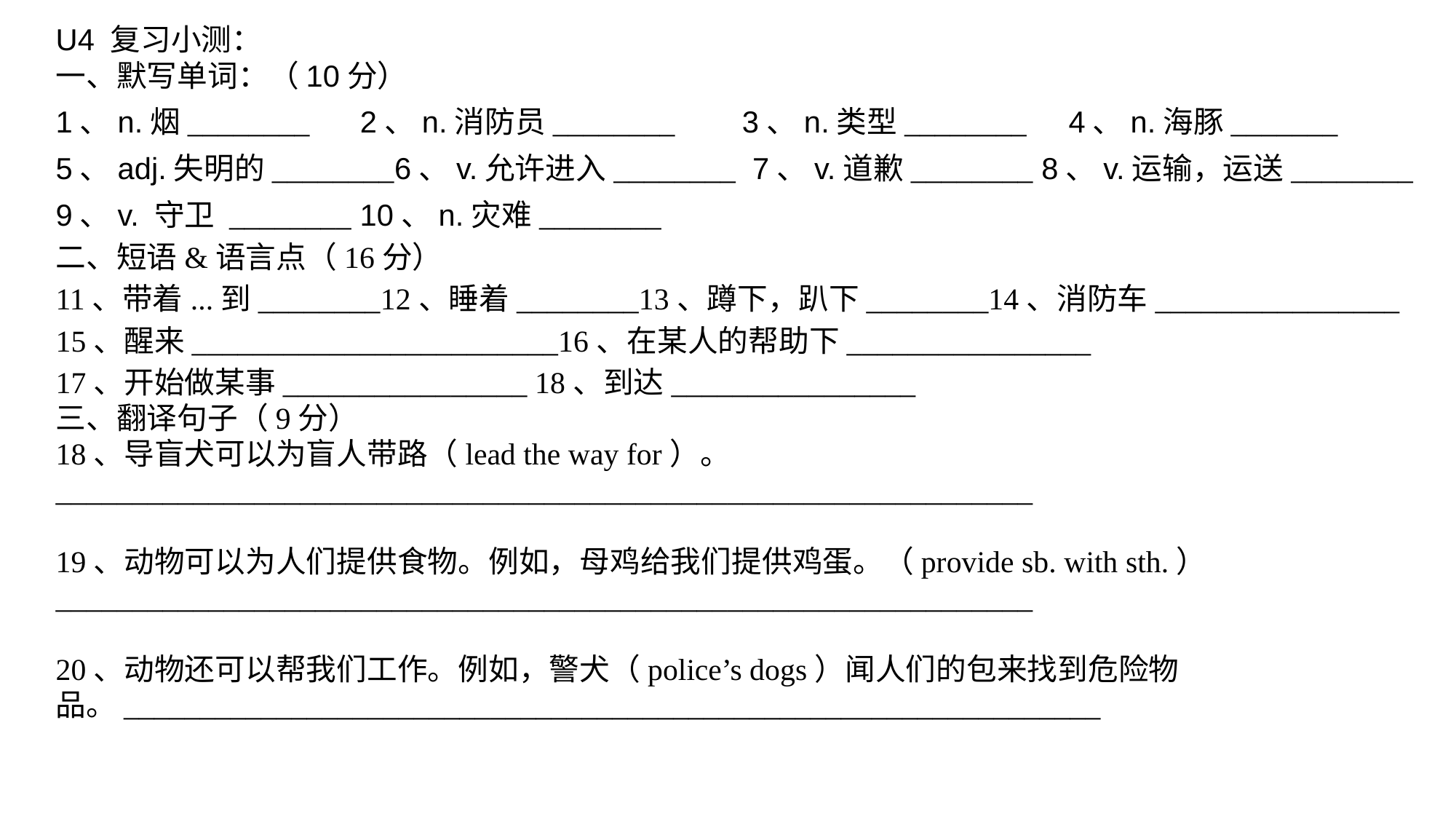

U4 复习小测：
一、默写单词：（10分）
1、n.烟________      2、n.消防员________        3、n.类型________     4、n.海豚_______
5、adj.失明的________6、v.允许进入________  7、v.道歉________ 8、v.运输，运送________
9、v. 守卫 ________ 10、n.灾难________
二、短语&语言点（16分）
11、带着...到________12、睡着________13、蹲下，趴下________14、消防车________________
15、醒来________________________16、在某人的帮助下________________
17、开始做某事________________ 18、到达________________
三、翻译句子（9分）
18、导盲犬可以为盲人带路（lead the way for）。
________________________________________________________________

19、动物可以为人们提供食物。例如，母鸡给我们提供鸡蛋。（provide sb. with sth.）
________________________________________________________________

20、动物还可以帮我们工作。例如，警犬（police’s dogs）闻人们的包来找到危险物品。________________________________________________________________